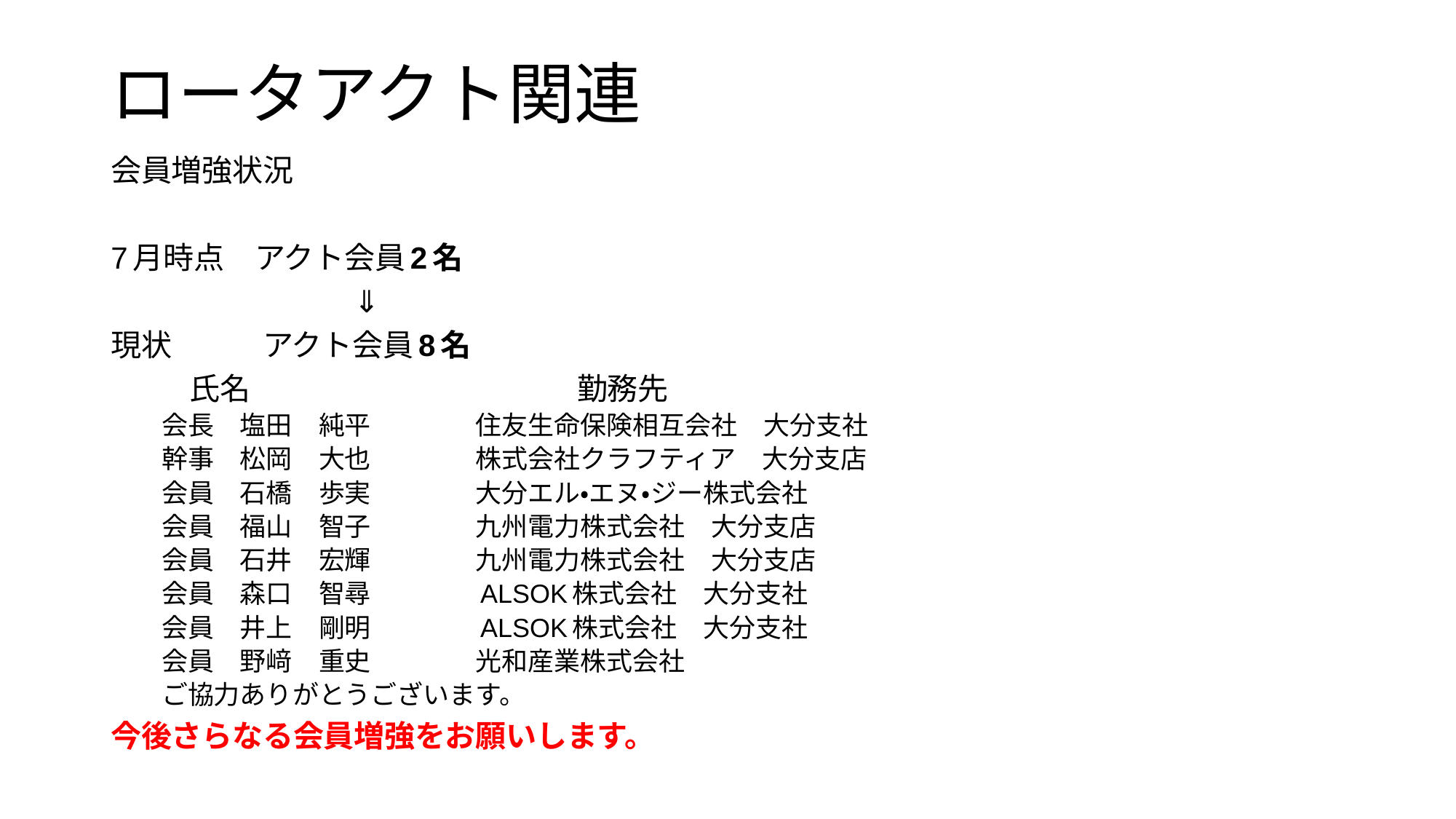

# ロータアクト関連
会員増強状況

7月時点　アクト会員2名
　　　　　　　　⇓
現状　　　アクト会員8名
	氏名	　　　	　　　　　勤務先
会長　塩田　純平　　　　住友生命保険相互会社　大分支社
幹事　松岡　大也　　　　株式会社クラフティア　大分支店
会員　石橋　歩実　　　　大分エル・エヌ・ジー株式会社
会員　福山　智子　　　　九州電力株式会社　大分支店
会員　石井　宏輝	　　　九州電力株式会社　大分支店
会員　森口　智尋	　　　ALSOK株式会社　大分支社
会員　井上　剛明	　　　ALSOK株式会社　大分支社
会員　野﨑　重史　　　　光和産業株式会社
ご協力ありがとうございます。
今後さらなる会員増強をお願いします。